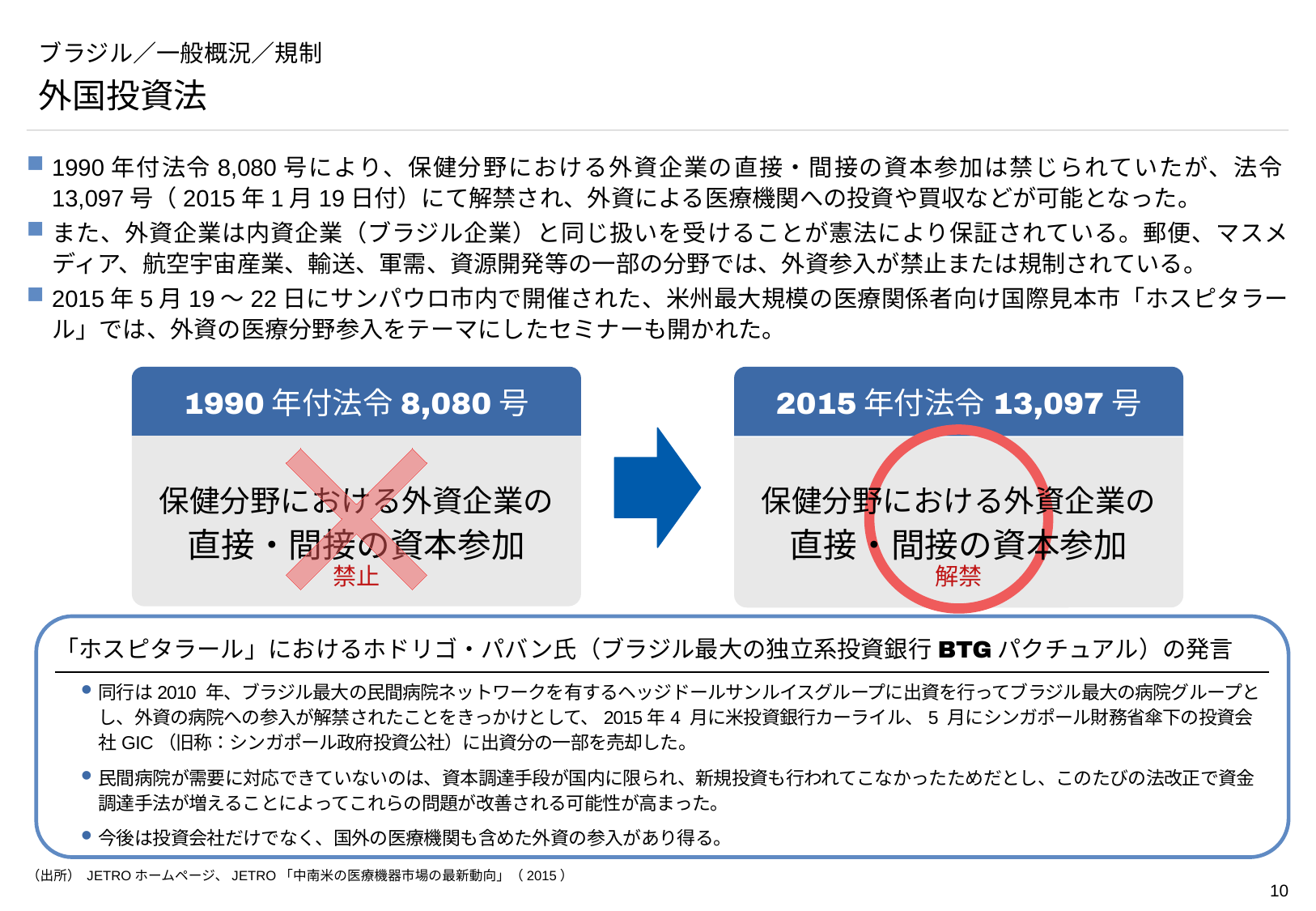

# ブラジル／一般概況／規制
外国投資法

1990年付法令8,080号により、保健分野における外資企業の直接・間接の資本参加は禁じられていたが、法令13,097号（2015年1月19日付）にて解禁され、外資による医療機関への投資や買収などが可能となった。
また、外資企業は内資企業（ブラジル企業）と同じ扱いを受けることが憲法により保証されている。郵便、マスメディア、航空宇宙産業、輸送、軍需、資源開発等の一部の分野では、外資参入が禁止または規制されている。
2015年5月19～22日にサンパウロ市内で開催された、米州最大規模の医療関係者向け国際見本市「ホスピタラール」では、外資の医療分野参入をテーマにしたセミナーも開かれた。
1990年付法令8,080号

保健分野における外資企業の
直接・間接の資本参加

禁止
2015年付法令13,097号

保健分野における外資企業の
直接・間接の資本参加

解禁

「ホスピタラール」におけるホドリゴ・パバン氏（ブラジル最大の独立系投資銀行BTGパクチュアル）の発言
同行は2010 年、ブラジル最大の民間病院ネットワークを有するヘッジドールサンルイスグループに出資を行ってブラジル最大の病院グループとし、外資の病院への参入が解禁されたことをきっかけとして、2015年4 月に米投資銀行カーライル、5 月にシンガポール財務省傘下の投資会社GIC（旧称：シンガポール政府投資公社）に出資分の一部を売却した。
民間病院が需要に対応できていないのは、資本調達手段が国内に限られ、新規投資も行われてこなかったためだとし、このたびの法改正で資金調達手法が増えることによってこれらの問題が改善される可能性が高まった。
今後は投資会社だけでなく、国外の医療機関も含めた外資の参入があり得る。
（出所） JETROホームページ、JETRO「中南米の医療機器市場の最新動向」（2015）